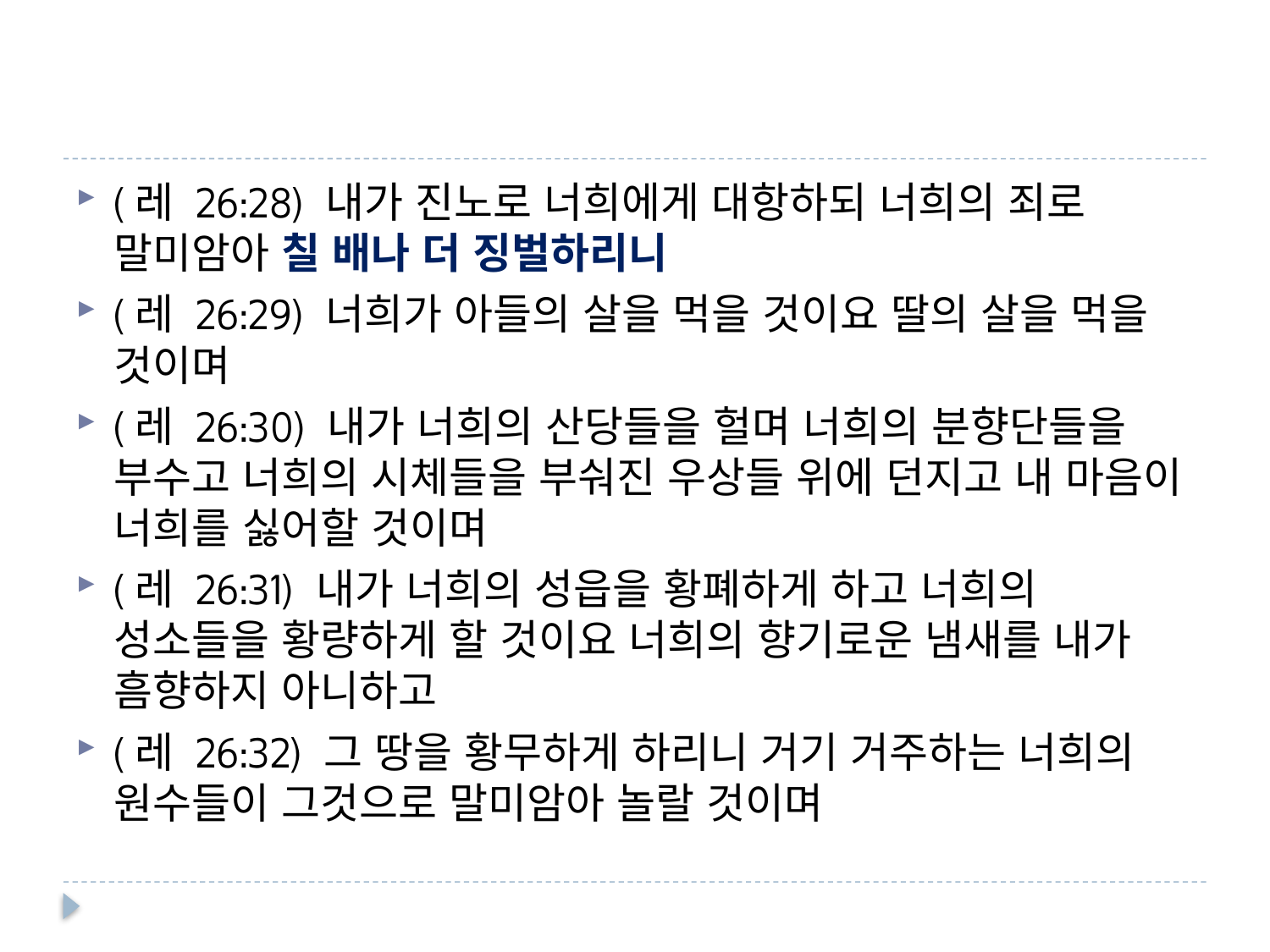

#
(레 26:28) 내가 진노로 너희에게 대항하되 너희의 죄로 말미암아 칠 배나 더 징벌하리니
(레 26:29) 너희가 아들의 살을 먹을 것이요 딸의 살을 먹을 것이며
(레 26:30) 내가 너희의 산당들을 헐며 너희의 분향단들을 부수고 너희의 시체들을 부숴진 우상들 위에 던지고 내 마음이 너희를 싫어할 것이며
(레 26:31) 내가 너희의 성읍을 황폐하게 하고 너희의 성소들을 황량하게 할 것이요 너희의 향기로운 냄새를 내가 흠향하지 아니하고
(레 26:32) 그 땅을 황무하게 하리니 거기 거주하는 너희의 원수들이 그것으로 말미암아 놀랄 것이며